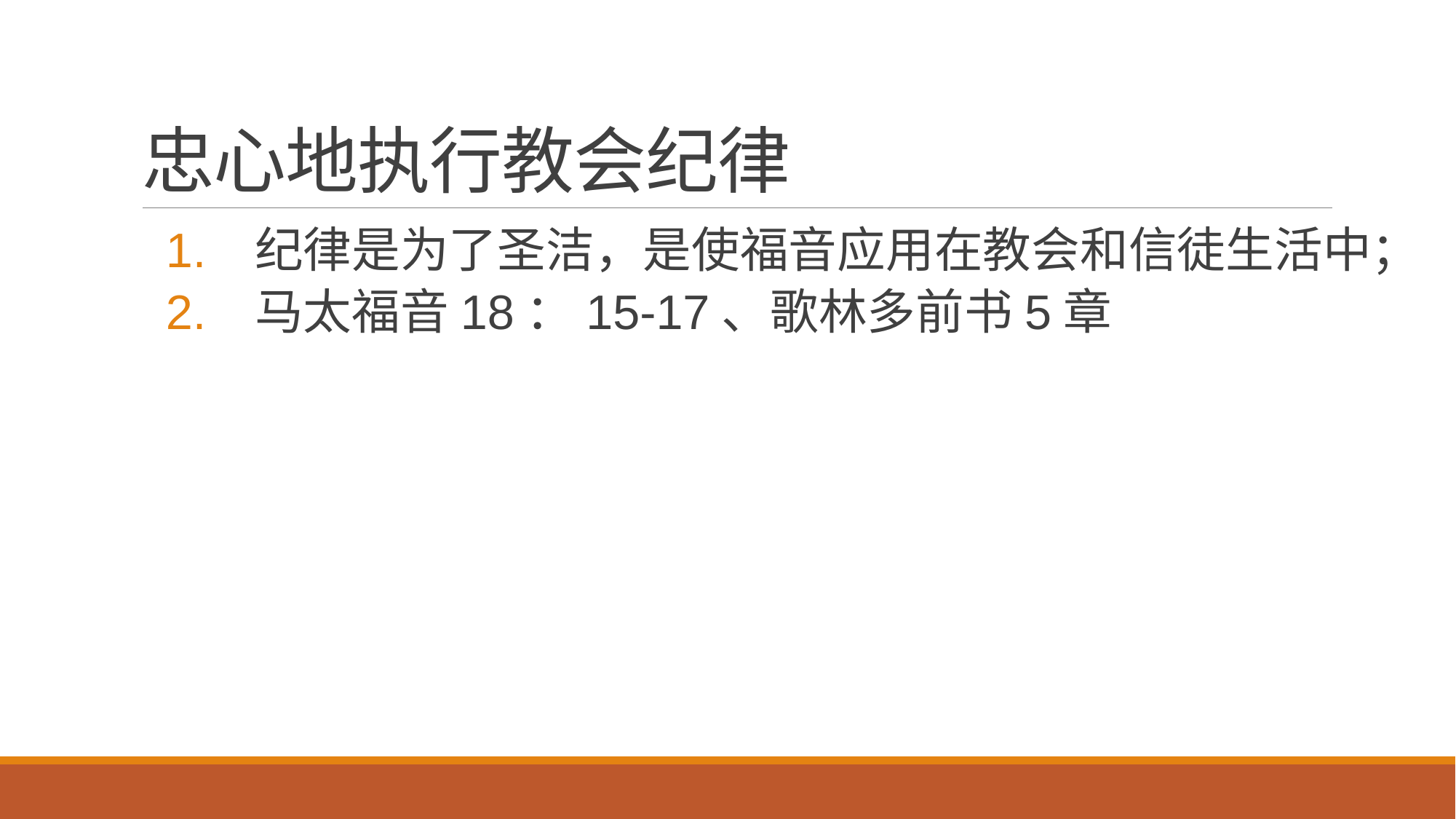

# 忠心地执行教会纪律
纪律是为了圣洁，是使福音应用在教会和信徒生活中；
马太福音18：15-17、歌林多前书5章